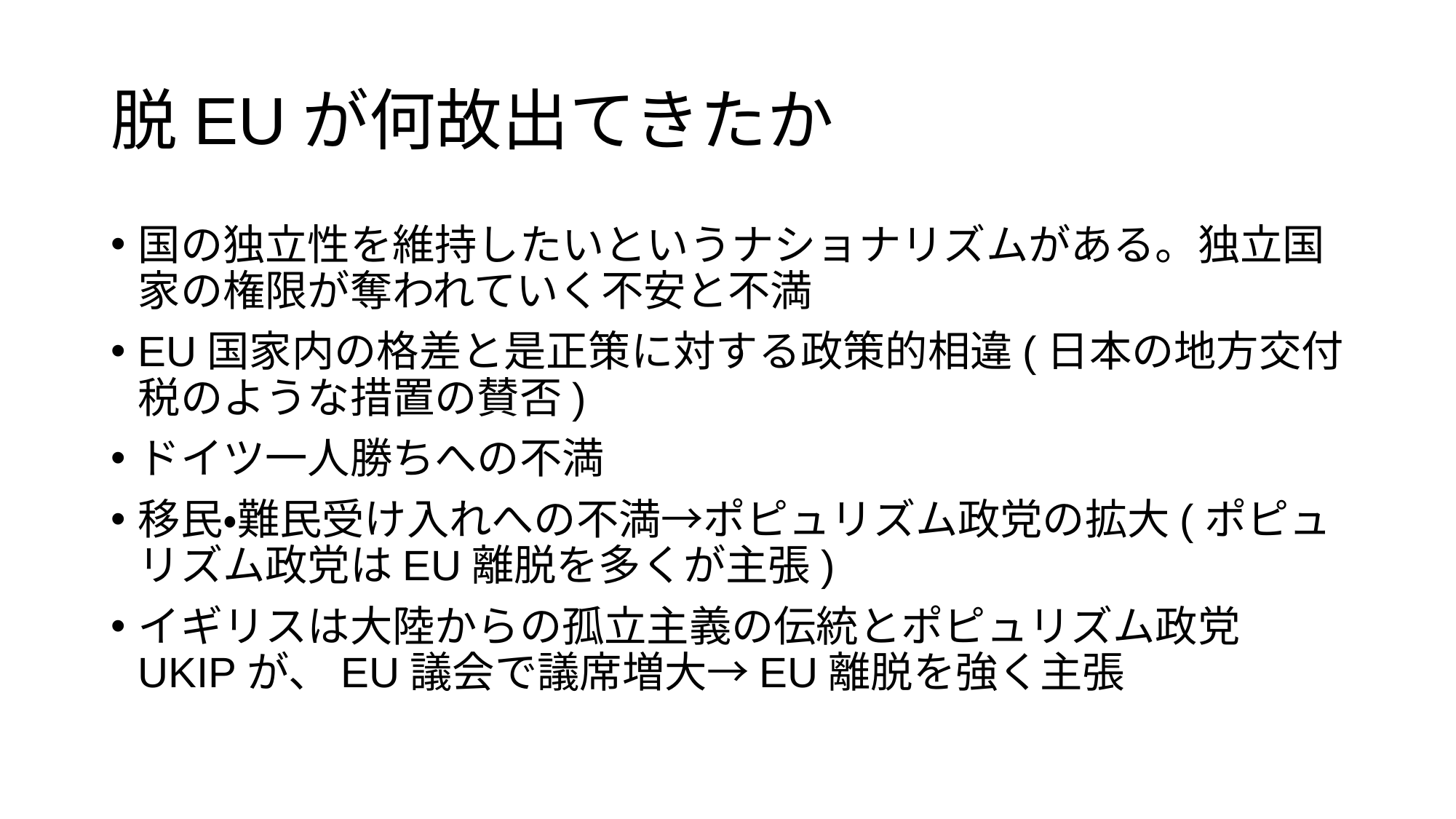

# 脱EUが何故出てきたか
国の独立性を維持したいというナショナリズムがある。独立国家の権限が奪われていく不安と不満
EU国家内の格差と是正策に対する政策的相違(日本の地方交付税のような措置の賛否)
ドイツ一人勝ちへの不満
移民・難民受け入れへの不満→ポピュリズム政党の拡大(ポピュリズム政党はEU離脱を多くが主張)
イギリスは大陸からの孤立主義の伝統とポピュリズム政党UKIPが、EU議会で議席増大→EU離脱を強く主張